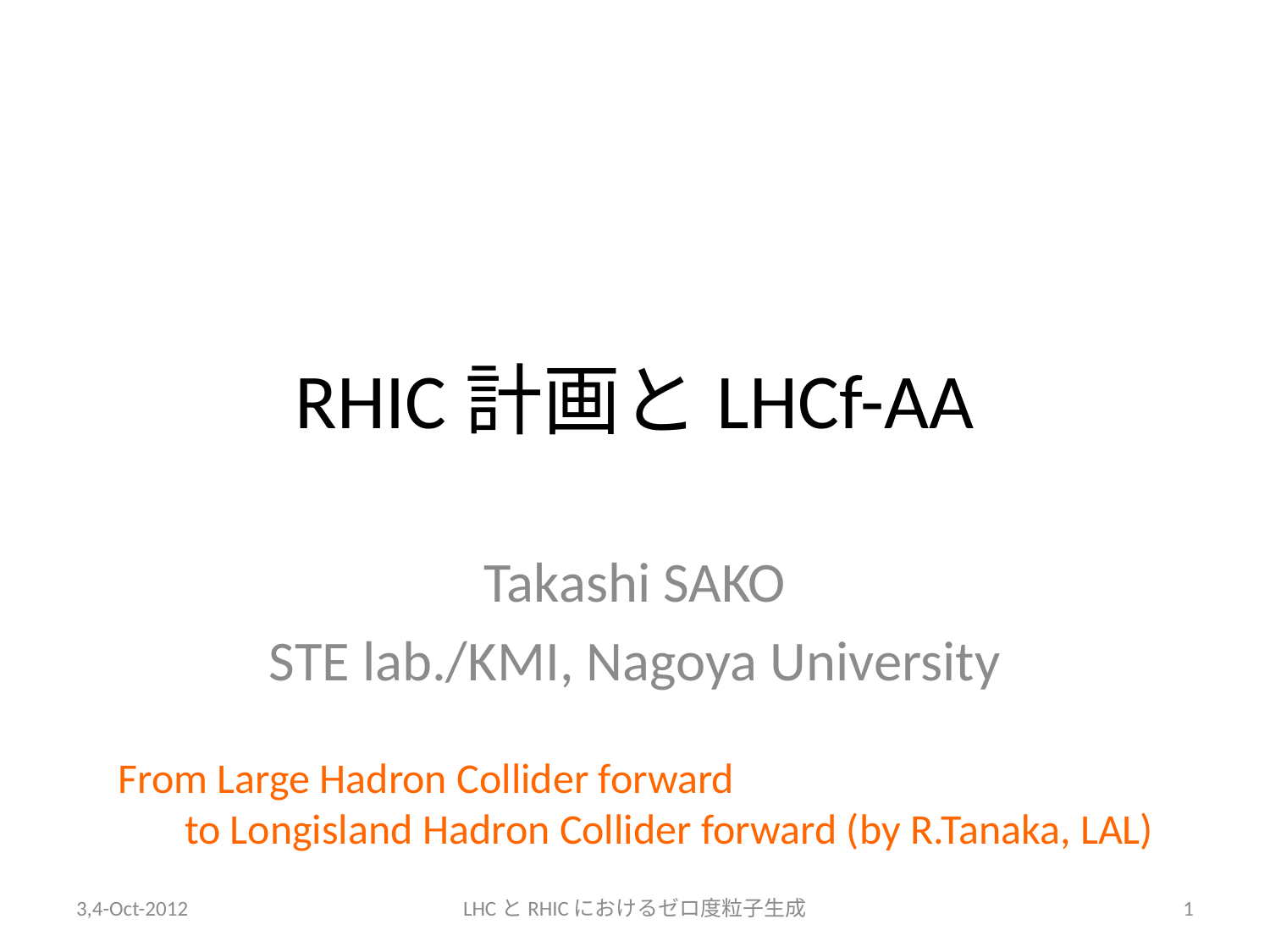

# RHIC計画とLHCf-AA
Takashi SAKO
STE lab./KMI, Nagoya University
From Large Hadron Collider forward
       to Longisland Hadron Collider forward (by R.Tanaka, LAL)
3,4-Oct-2012
LHCとRHICにおけるゼロ度粒子生成
1